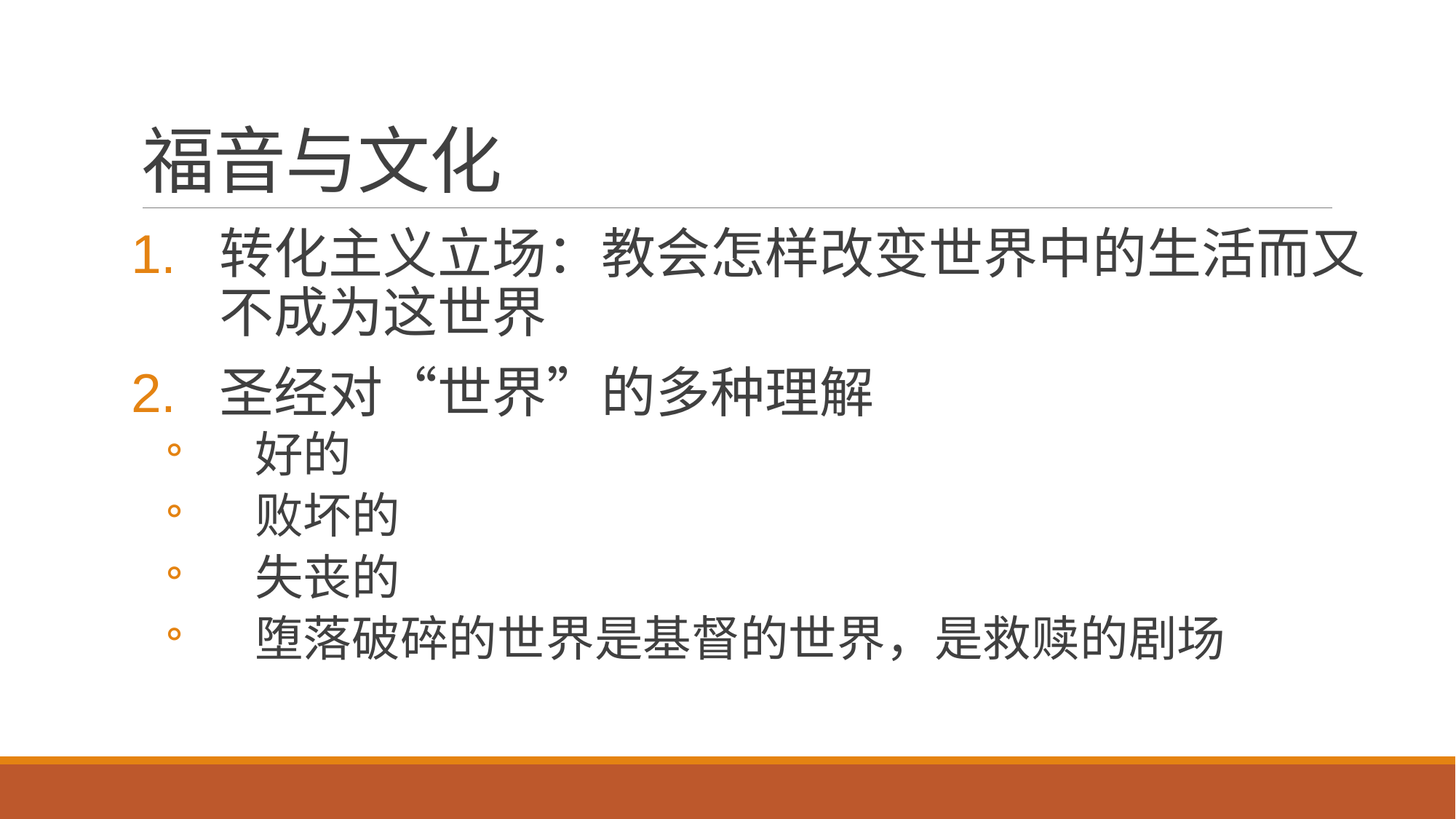

# 福音与文化
转化主义立场：教会怎样改变世界中的生活而又不成为这世界
圣经对“世界”的多种理解
好的
败坏的
失丧的
堕落破碎的世界是基督的世界，是救赎的剧场